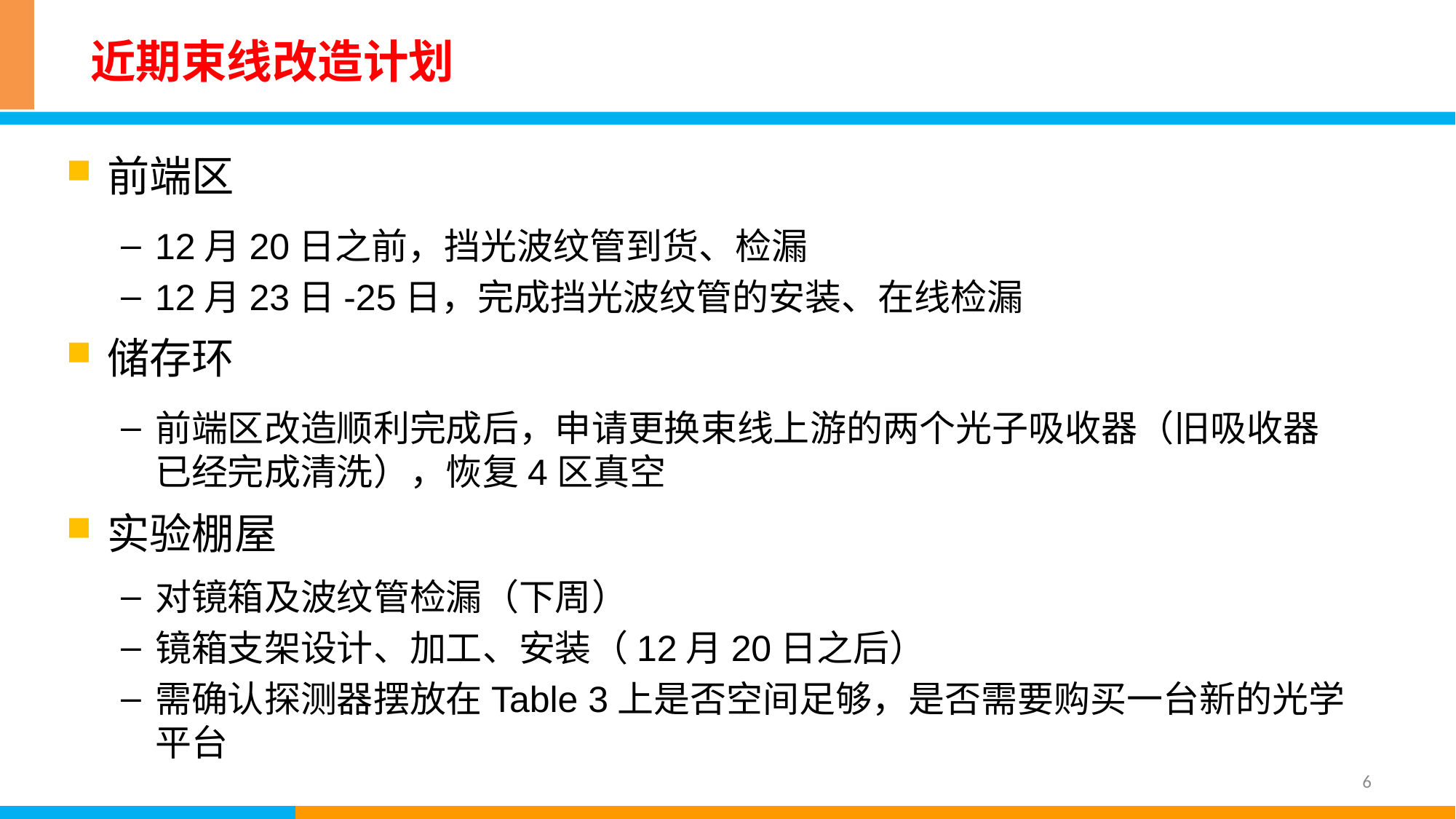

# 近期束线改造计划
前端区
12月20日之前，挡光波纹管到货、检漏
12月23日-25日，完成挡光波纹管的安装、在线检漏
储存环
前端区改造顺利完成后，申请更换束线上游的两个光子吸收器（旧吸收器已经完成清洗），恢复4区真空
实验棚屋
对镜箱及波纹管检漏（下周）
镜箱支架设计、加工、安装（12月20日之后）
需确认探测器摆放在Table 3上是否空间足够，是否需要购买一台新的光学平台

6